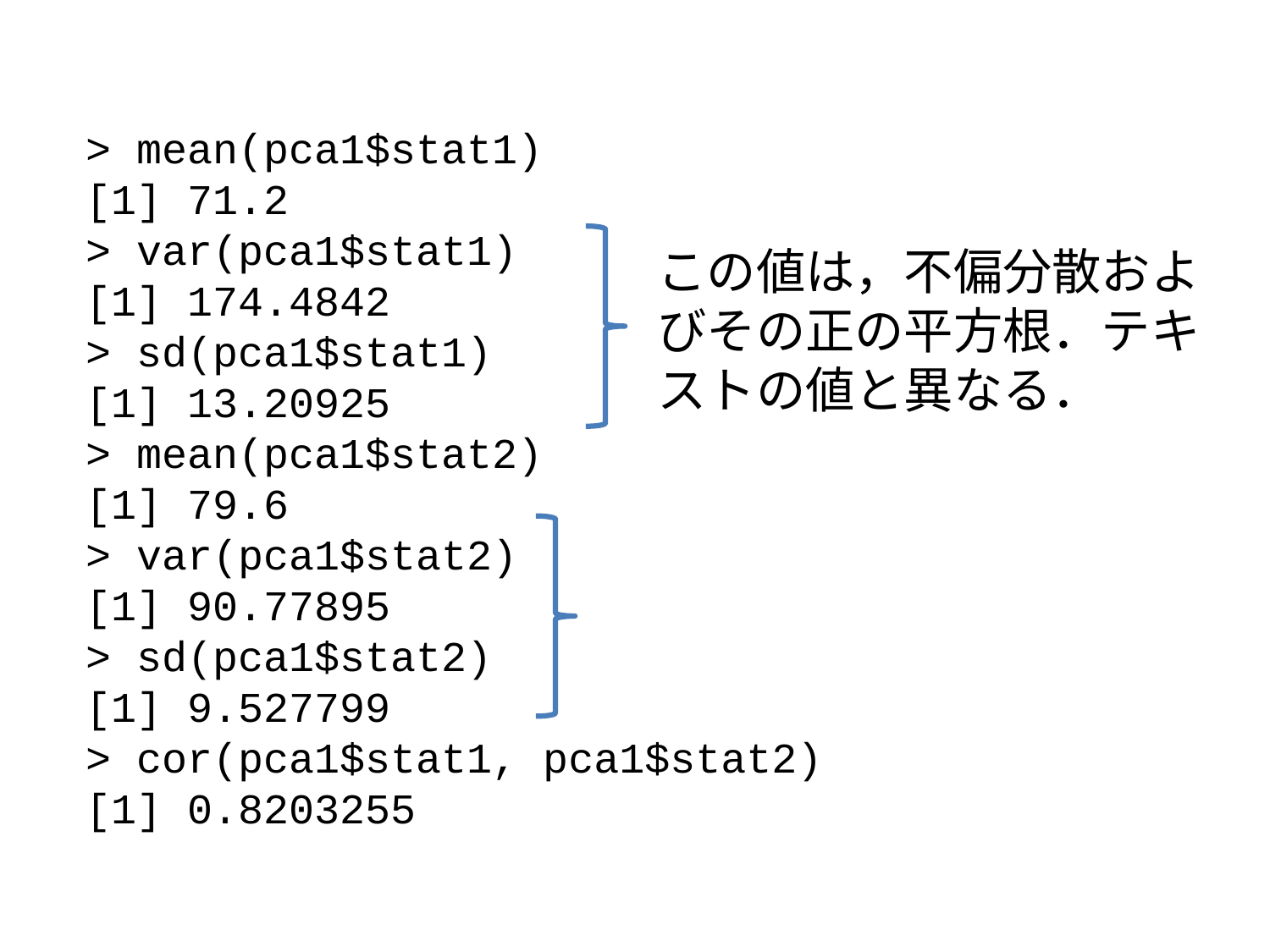

> mean(pca1$stat1)
[1] 71.2
> var(pca1$stat1)
[1] 174.4842
> sd(pca1$stat1)
[1] 13.20925
> mean(pca1$stat2)
[1] 79.6
> var(pca1$stat2)
[1] 90.77895
> sd(pca1$stat2)
[1] 9.527799
> cor(pca1$stat1, pca1$stat2)
[1] 0.8203255

この値は，不偏分散およびその正の平方根．テキストの値と異なる．